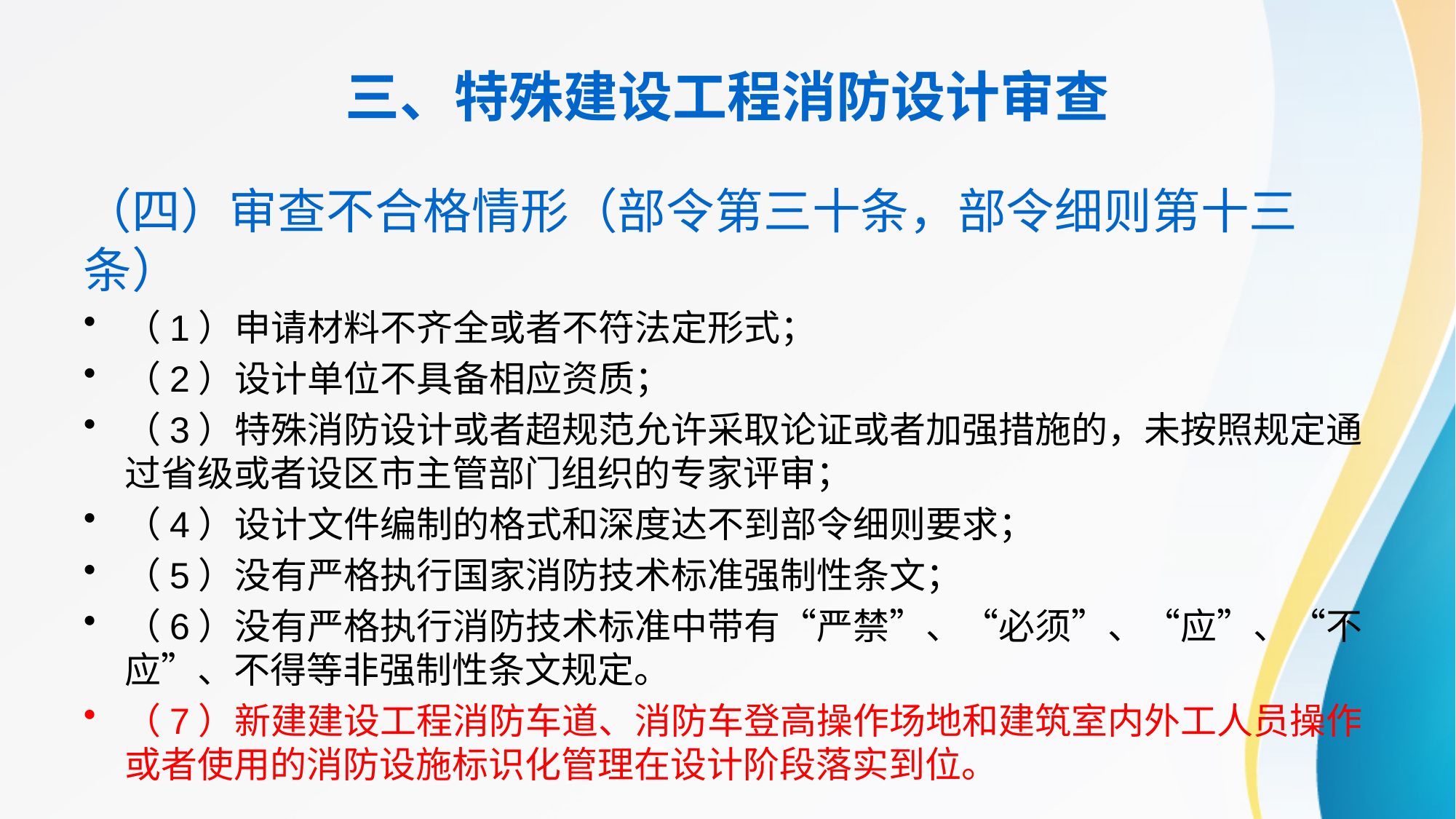

三、特殊建设工程消防设计审查
（四）审查不合格情形（部令第三十条，部令细则第十三条）
（1）申请材料不齐全或者不符法定形式；
（2）设计单位不具备相应资质；
（3）特殊消防设计或者超规范允许采取论证或者加强措施的，未按照规定通过省级或者设区市主管部门组织的专家评审；
（4）设计文件编制的格式和深度达不到部令细则要求；
（5）没有严格执行国家消防技术标准强制性条文；
（6）没有严格执行消防技术标准中带有“严禁”、“必须”、“应”、“不应”、不得等非强制性条文规定。
（7）新建建设工程消防车道、消防车登高操作场地和建筑室内外工人员操作或者使用的消防设施标识化管理在设计阶段落实到位。